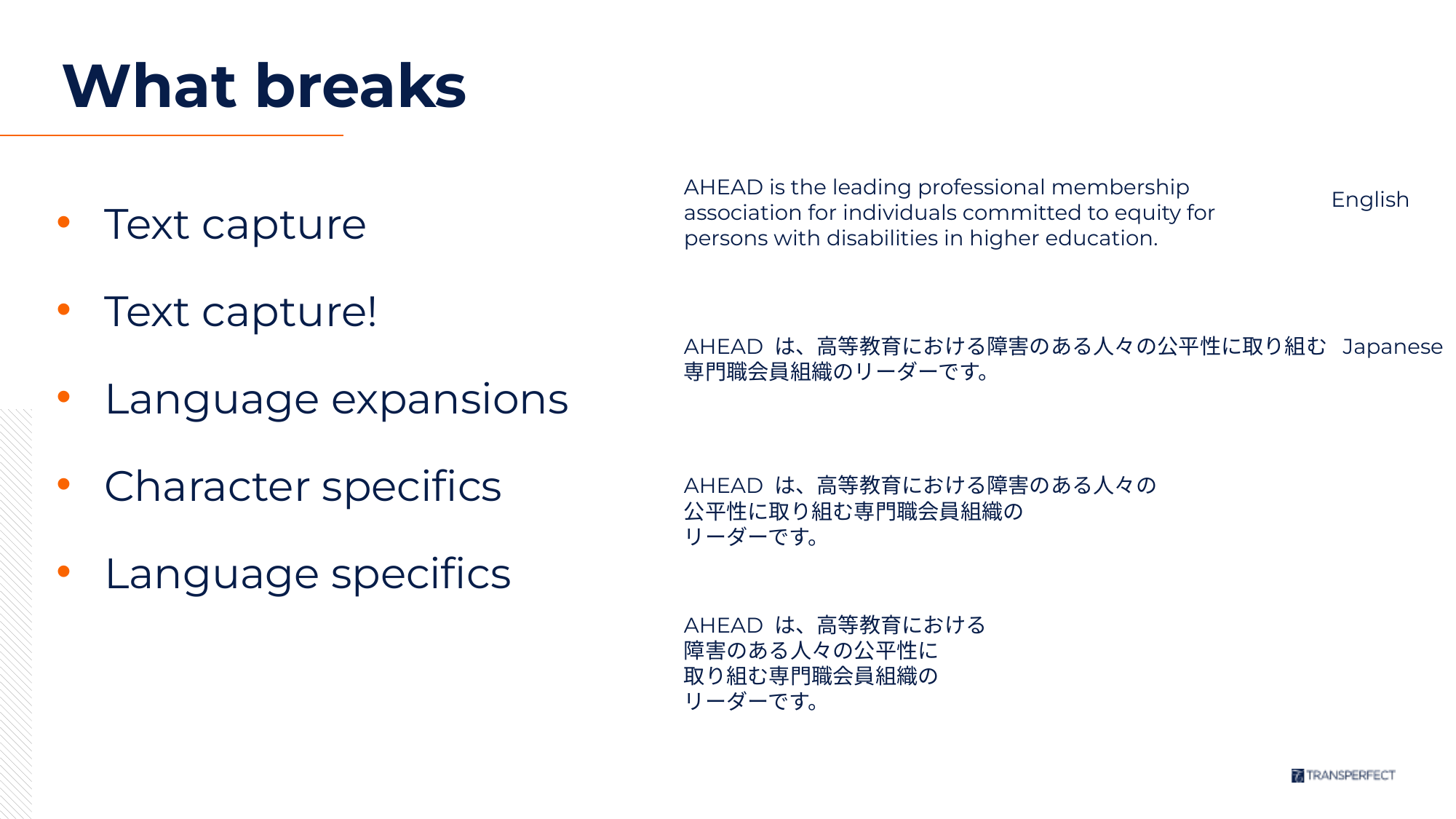

# What breaks
AHEAD is the leading professional membership association for individuals committed to equity for persons with disabilities in higher education.
English
Text capture
Text capture!
Language expansions
Character specifics
Language specifics
AHEAD は、高等教育における障害のある人々の公平性に取り組む
専門職会員組織のリーダーです。
Japanese
AHEAD は、高等教育における障害のある人々の
公平性に取り組む専門職会員組織の
リーダーです。
AHEAD は、高等教育における
障害のある人々の公平性に
取り組む専門職会員組織の
リーダーです。